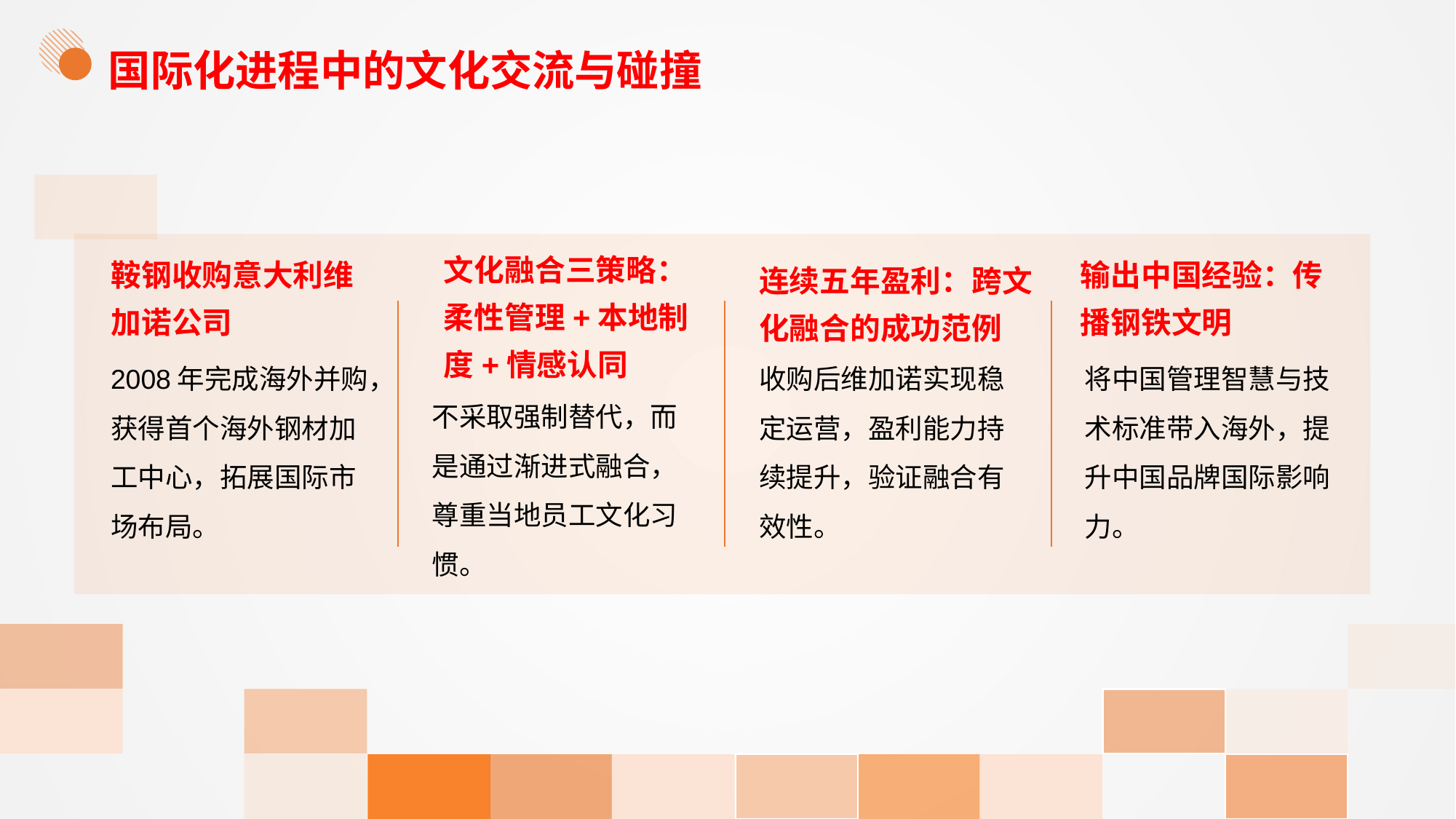

国际化进程中的文化交流与碰撞

输出中国经验：传播钢铁文明
鞍钢收购意大利维加诺公司
连续五年盈利：跨文化融合的成功范例
文化融合三策略：柔性管理+本地制度+情感认同
2008年完成海外并购，获得首个海外钢材加工中心，拓展国际市场布局。
收购后维加诺实现稳定运营，盈利能力持续提升，验证融合有效性。
将中国管理智慧与技术标准带入海外，提升中国品牌国际影响力。
不采取强制替代，而是通过渐进式融合，尊重当地员工文化习惯。